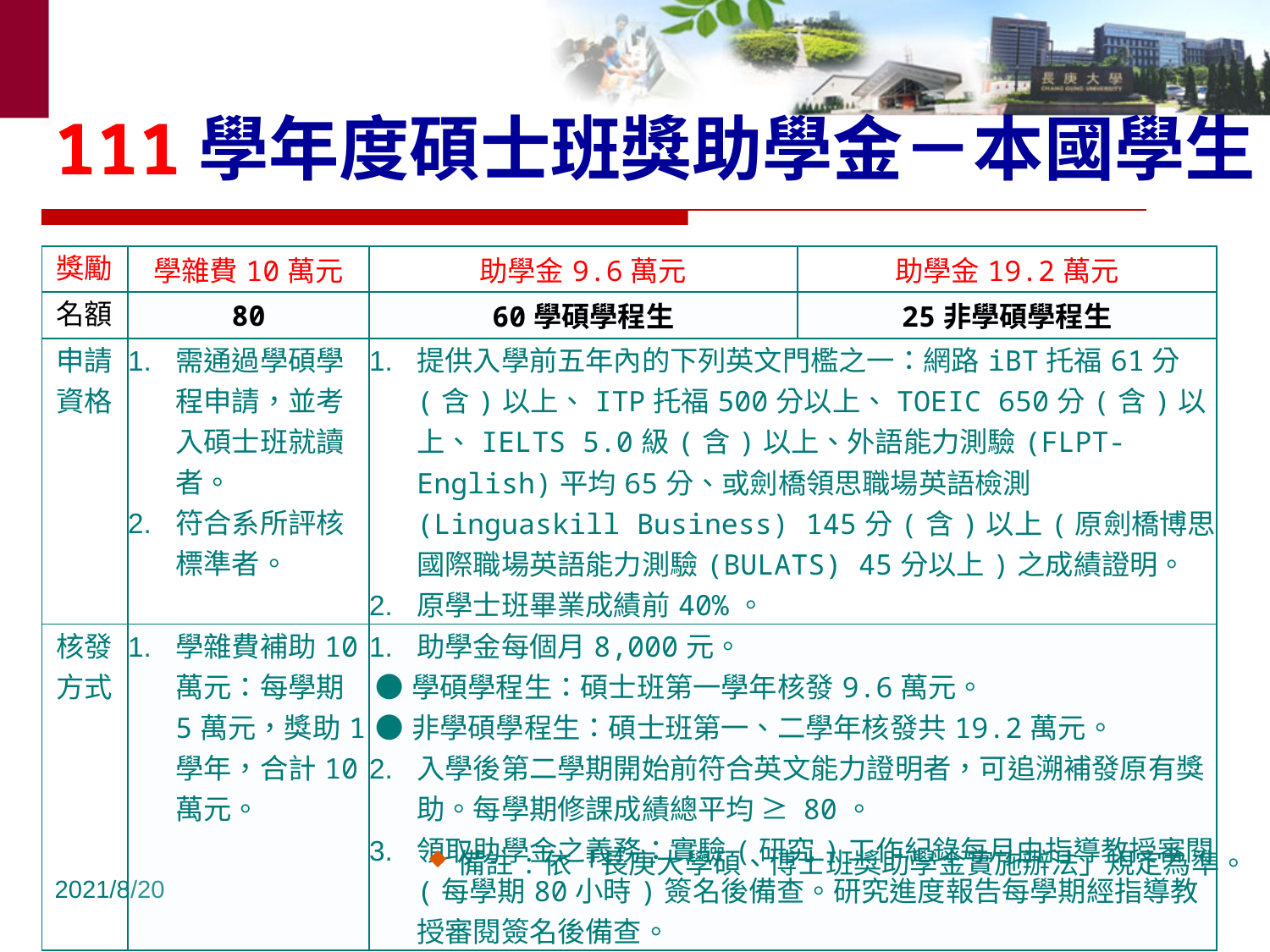

# 111學年度碩士班獎助學金－本國學生
| 獎勵 | 學雜費10萬元 | 助學金9.6萬元 | 助學金19.2萬元 |
| --- | --- | --- | --- |
| 名額 | 80 | 60學碩學程生 | 25非學碩學程生 |
| 申請 資格 | 需通過學碩學程申請，並考入碩士班就讀者。 符合系所評核標準者。 | 提供入學前五年內的下列英文門檻之一：網路iBT托福61分(含)以上、ITP托福500分以上、TOEIC 650分(含)以上、IELTS 5.0級(含)以上、外語能力測驗(FLPT-English)平均65分、或劍橋領思職場英語檢測(Linguaskill Business) 145分(含)以上(原劍橋博思國際職場英語能力測驗(BULATS) 45分以上)之成績證明。 原學士班畢業成績前40%。 |  |
| 核發 方式 | 學雜費補助10萬元：每學期5萬元，獎助1學年，合計10萬元。 | 助學金每個月8,000元。 ●學碩學程生：碩士班第一學年核發9.6萬元。 ●非學碩學程生：碩士班第一、二學年核發共19.2萬元。 入學後第二學期開始前符合英文能力證明者，可追溯補發原有獎助。每學期修課成績總平均 ≥ 80。 領取助學金之義務：實驗(研究)工作紀錄每月由指導教授審閱(每學期80小時)簽名後備查。研究進度報告每學期經指導教授審閱簽名後備查。 |  |
備註:依「長庚大學碩、博士班獎助學金實施辦法」規定為準。
2021/8/20